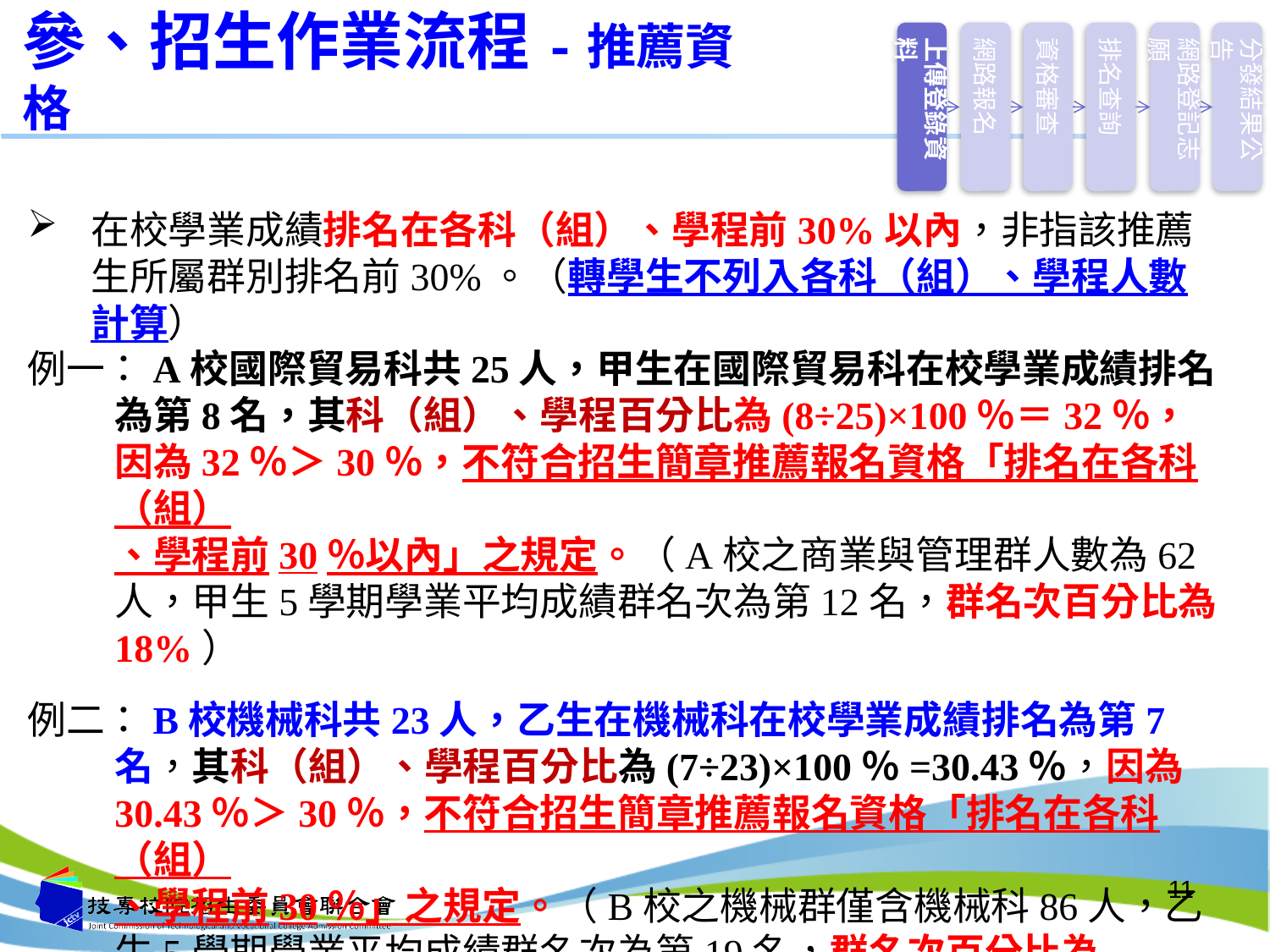

參、招生作業流程-推薦資格
上傳登錄資料
網路報名
資格審查
排名查詢
網路登記志願
分發結果公告
在校學業成績排名在各科（組）、學程前30%以內，非指該推薦生所屬群別排名前30%。（轉學生不列入各科（組）、學程人數計算）
例一：A校國際貿易科共25人，甲生在國際貿易科在校學業成績排名為第8名，其科（組）、學程百分比為(8÷25)×100％＝32％，因為32％＞30％，不符合招生簡章推薦報名資格「排名在各科（組）
、學程前30％以內」之規定。（A校之商業與管理群人數為62人，甲生5學期學業平均成績群名次為第12名，群名次百分比為18%）

例二：B校機械科共23人，乙生在機械科在校學業成績排名為第7名，其科（組）、學程百分比為(7÷23)×100％=30.43％，因為30.43％＞30％，不符合招生簡章推薦報名資格「排名在各科（組）
、學程前30％」之規定。（B校之機械群僅含機械科86人，乙生5學期學業平均成績群名次為第19名，群名次百分比為21%）
※請勿將群名次百分比計算公式套用於在校學業成績科（組）
、學程名次百分比 ）
11